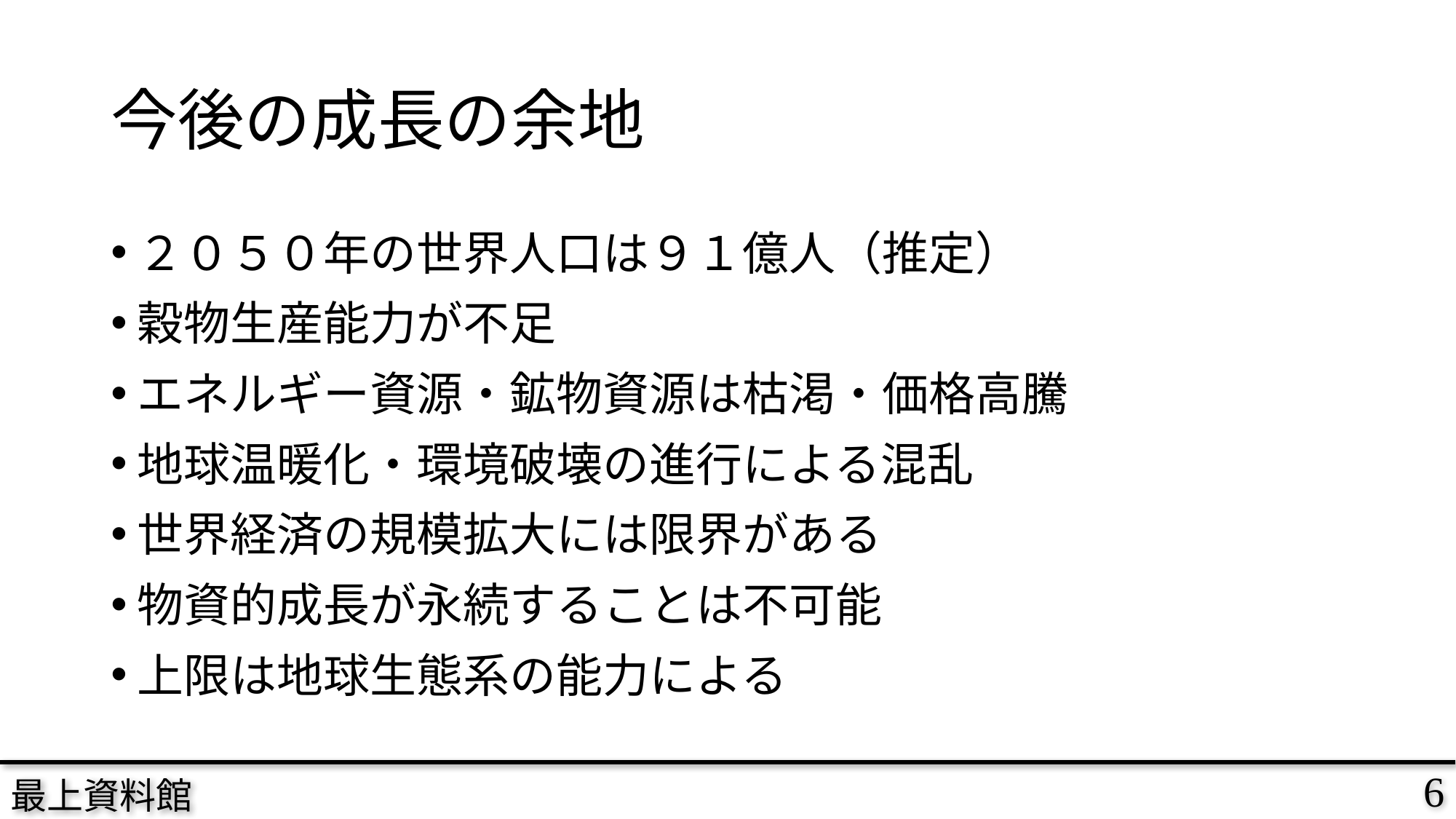

# 今後の成長の余地
２０５０年の世界人口は９１億人（推定）
穀物生産能力が不足
エネルギー資源・鉱物資源は枯渇・価格高騰
地球温暖化・環境破壊の進行による混乱
世界経済の規模拡大には限界がある
物資的成長が永続することは不可能
上限は地球生態系の能力による